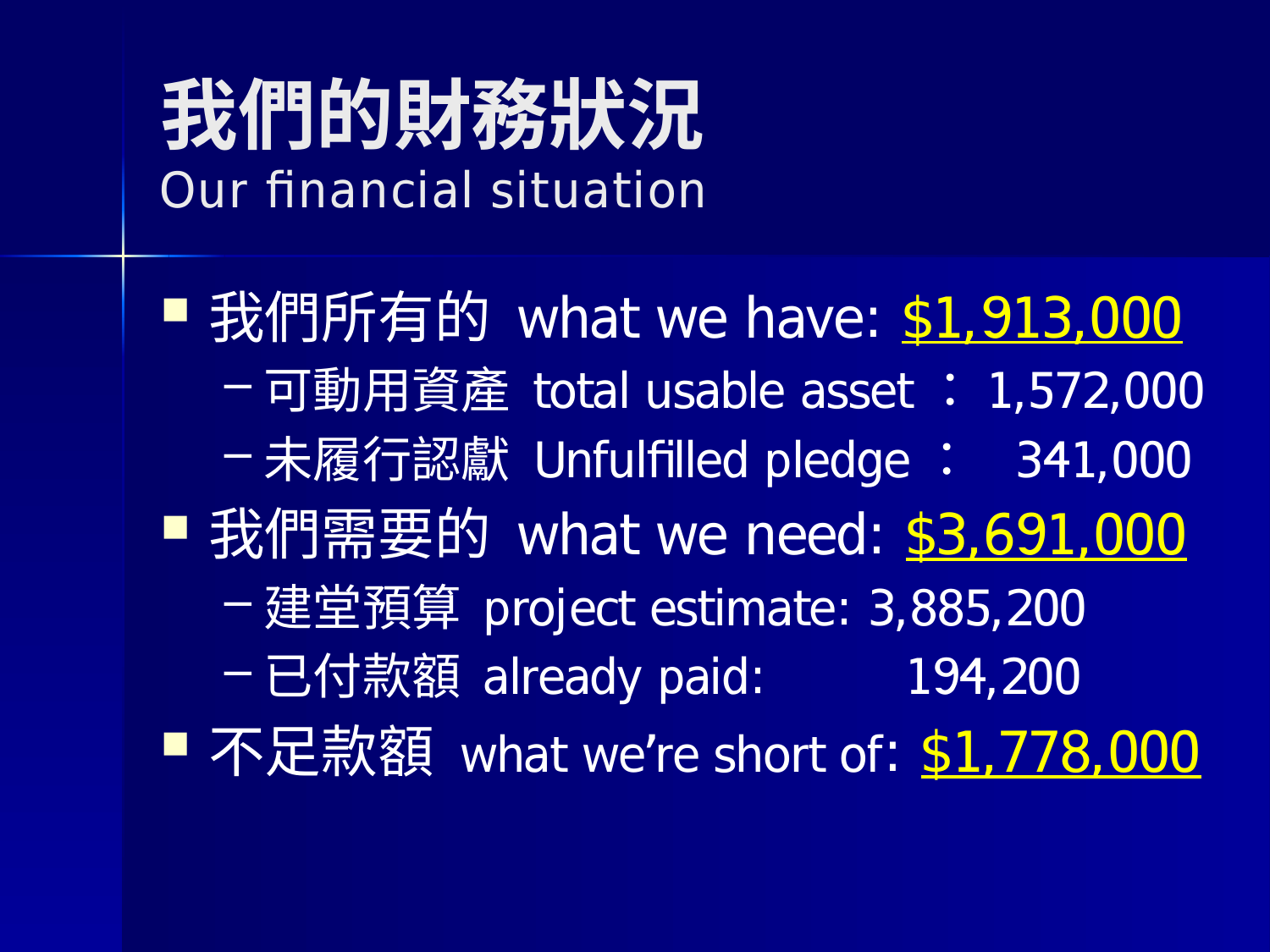

# 我們的財務狀況 Our financial situation
我們所有的 what we have: $1,913,000
可動用資產 total usable asset：1,572,000
未履行認獻 Unfulfilled pledge：   341,000
我們需要的 what we need: $3,691,000
建堂預算 project estimate: 3,885,200
已付款額 already paid:         194,200
不足款額 what we’re short of: $1,778,000